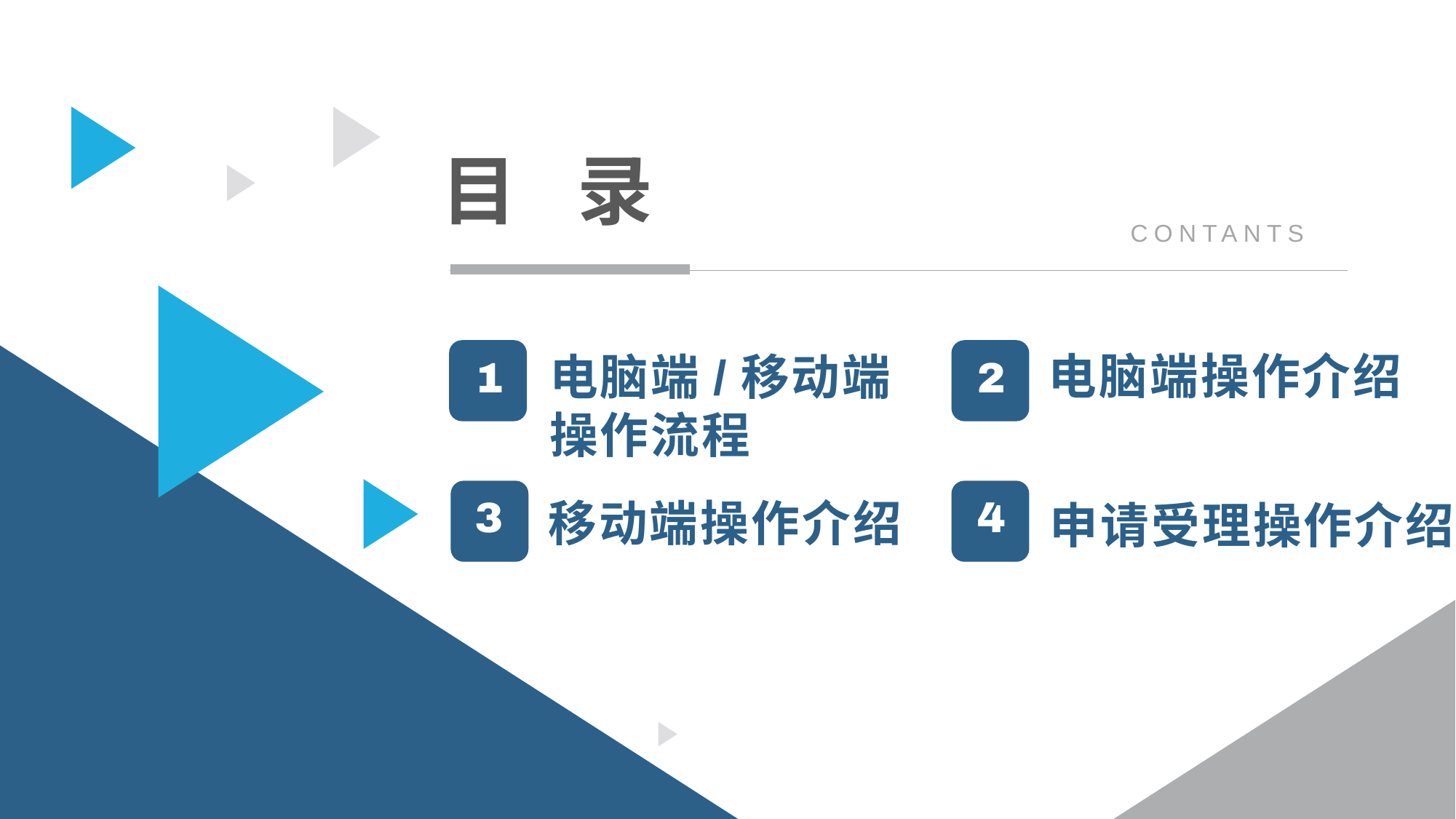

目   录
CONTANTS

电脑端操作介绍
电脑端/移动端操作流程
1
2

3
4
移动端操作介绍
申请受理操作介绍
5